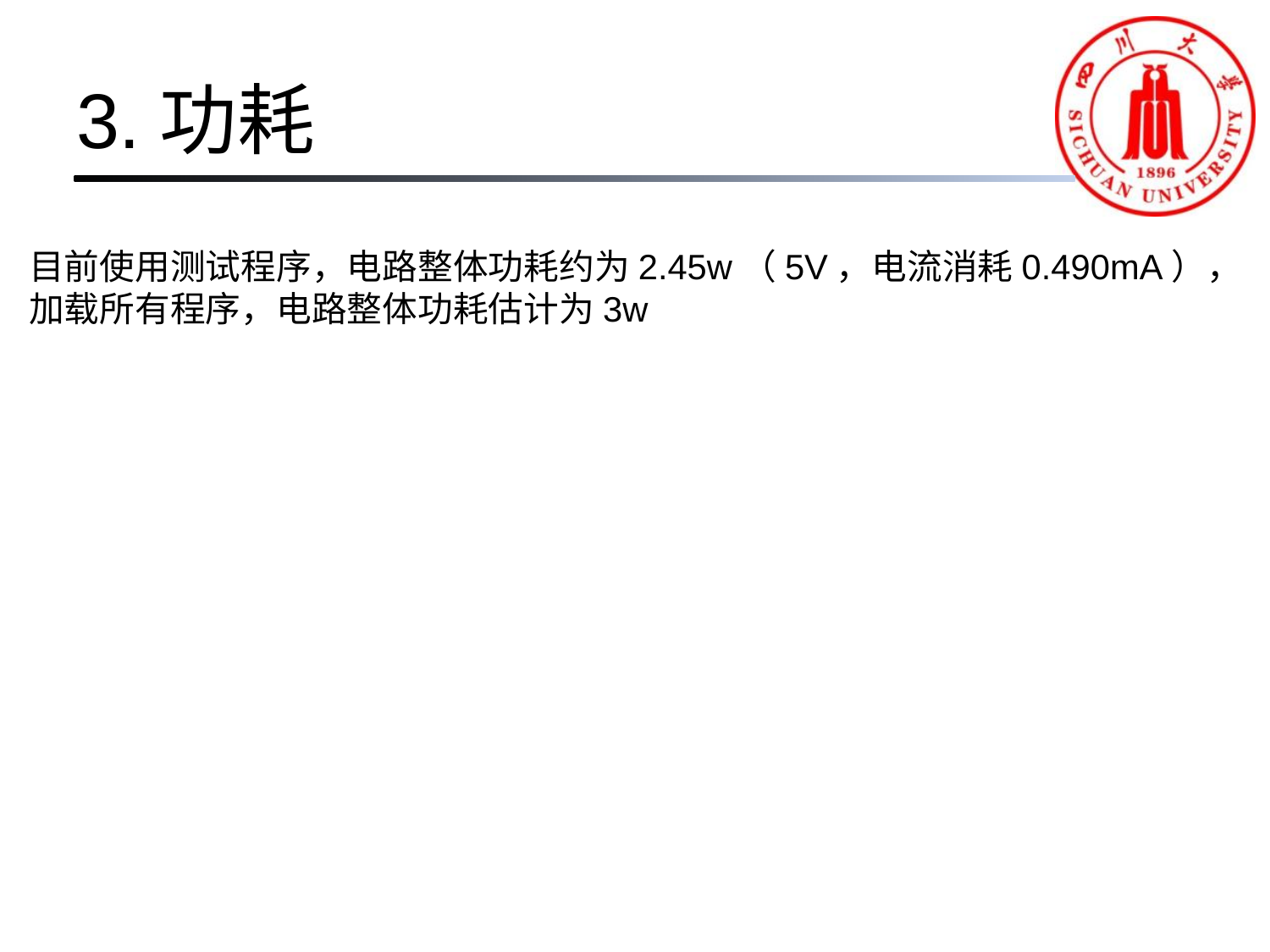

# 3.功耗
目前使用测试程序，电路整体功耗约为2.45w（5V，电流消耗0.490mA），
加载所有程序，电路整体功耗估计为3w